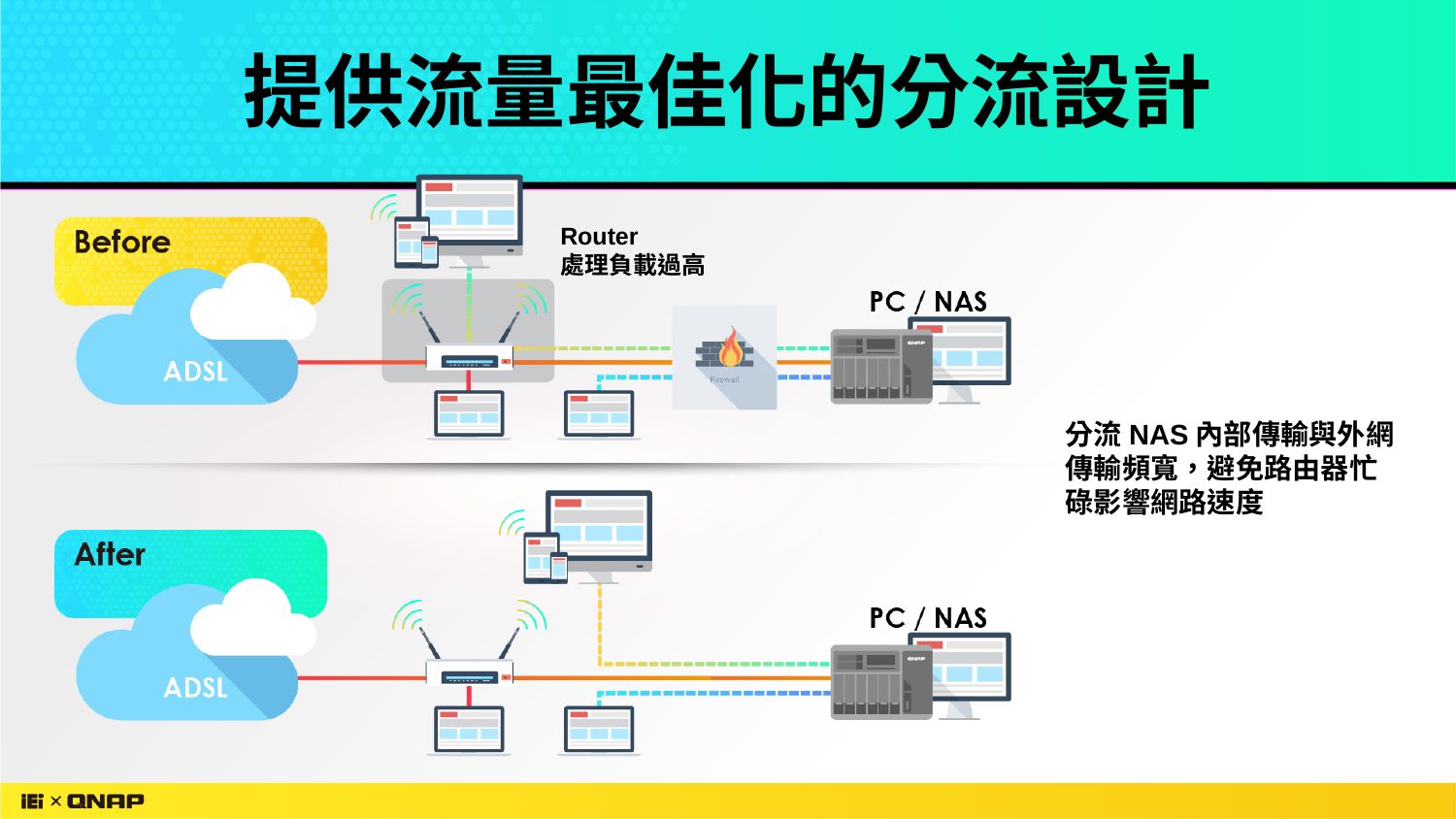

提供流量最佳化的分流設計
Router
處理負載過高
分流NAS內部傳輸與外網
傳輸頻寬，避免路由器忙
碌影響網路速度